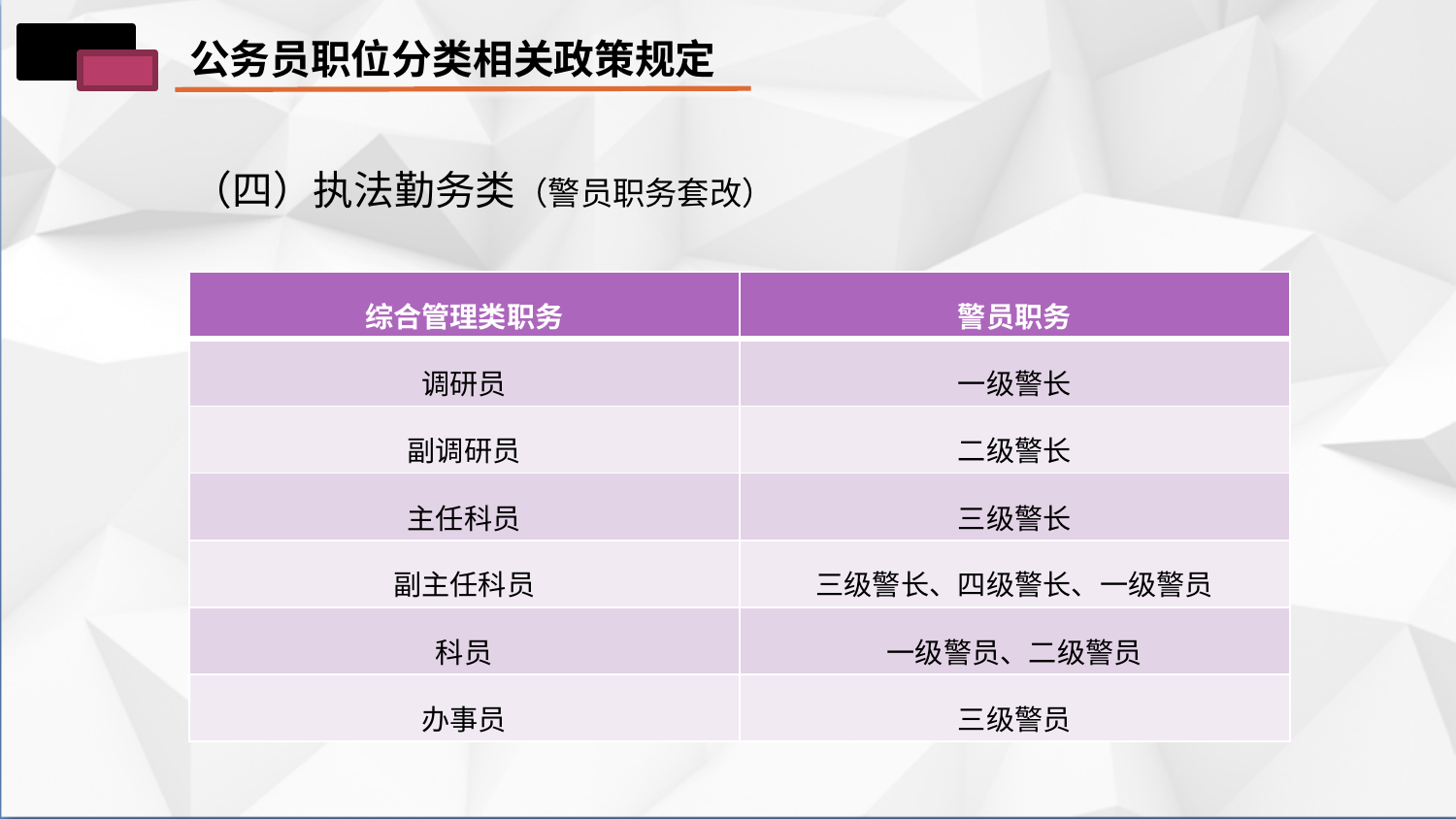

公务员职位分类相关政策规定

（四）执法勤务类（警员职务套改）
| 综合管理类职务 | 警员职务 |
| --- | --- |
| 调研员 | 一级警长 |
| 副调研员 | 二级警长 |
| 主任科员 | 三级警长 |
| 副主任科员 | 三级警长、四级警长、一级警员 |
| 科员 | 一级警员、二级警员 |
| 办事员 | 三级警员 |